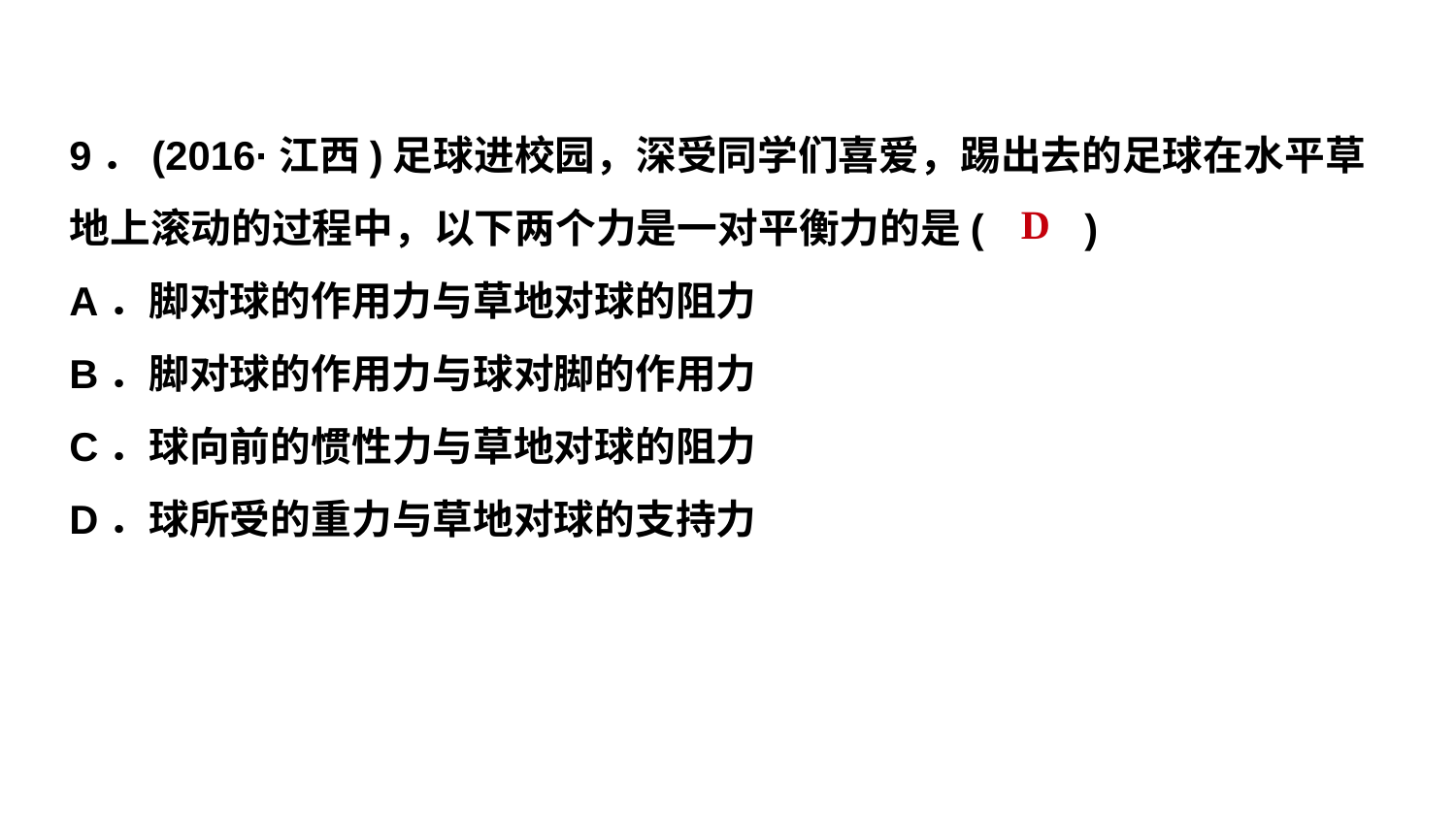

9．(2016·江西)足球进校园，深受同学们喜爱，踢出去的足球在水平草
地上滚动的过程中，以下两个力是一对平衡力的是(　　)
A．脚对球的作用力与草地对球的阻力
B．脚对球的作用力与球对脚的作用力
C．球向前的惯性力与草地对球的阻力
D．球所受的重力与草地对球的支持力
D